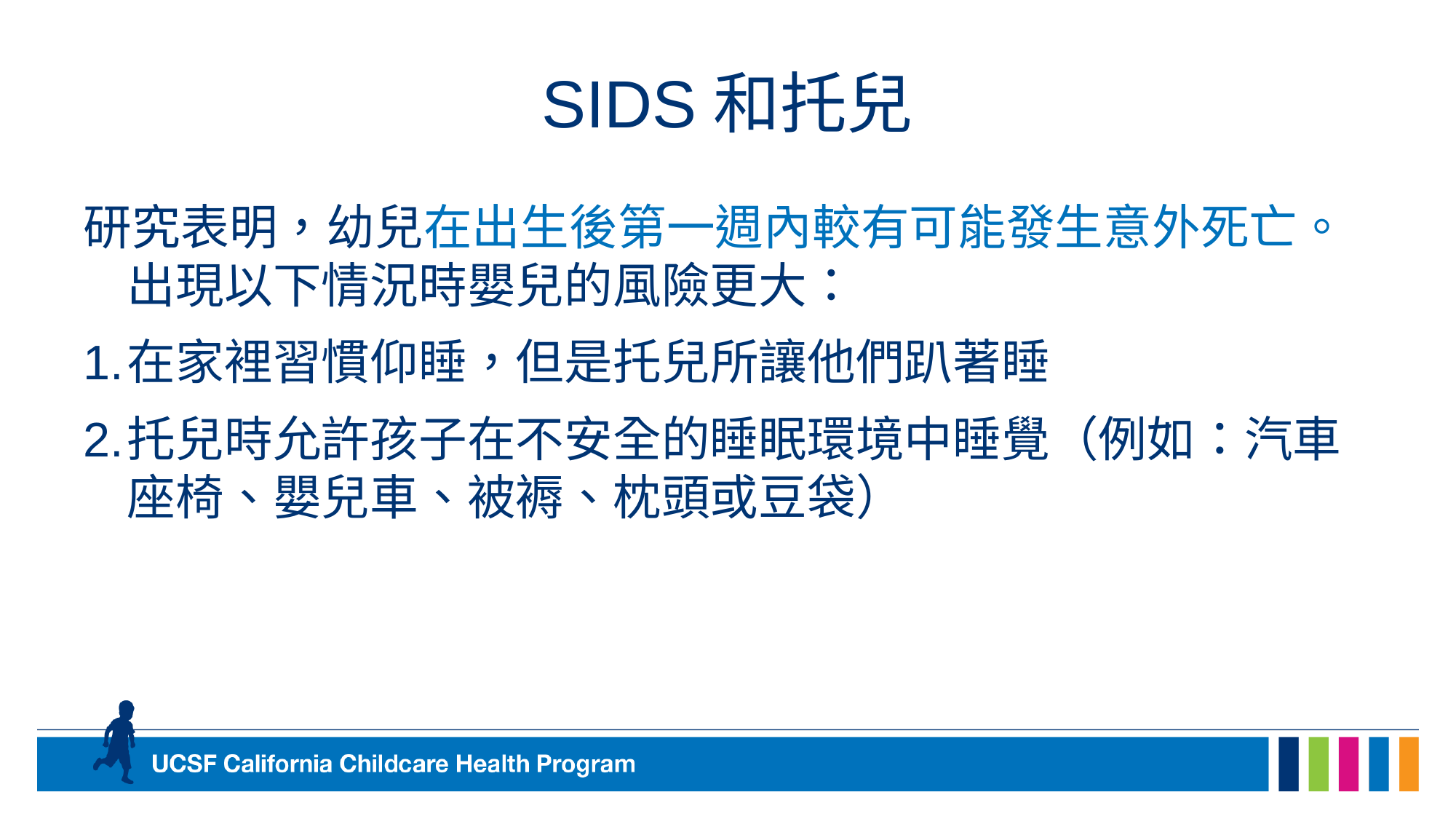

# SIDS和托兒
研究表明，幼兒在出生後第一週內較有可能發生意外死亡。出現以下情況時嬰兒的風險更大：
在家裡習慣仰睡，但是托兒所讓他們趴著睡
托兒時允許孩子在不安全的睡眠環境中睡覺（例如：汽車座椅、嬰兒車、被褥、枕頭或豆袋）